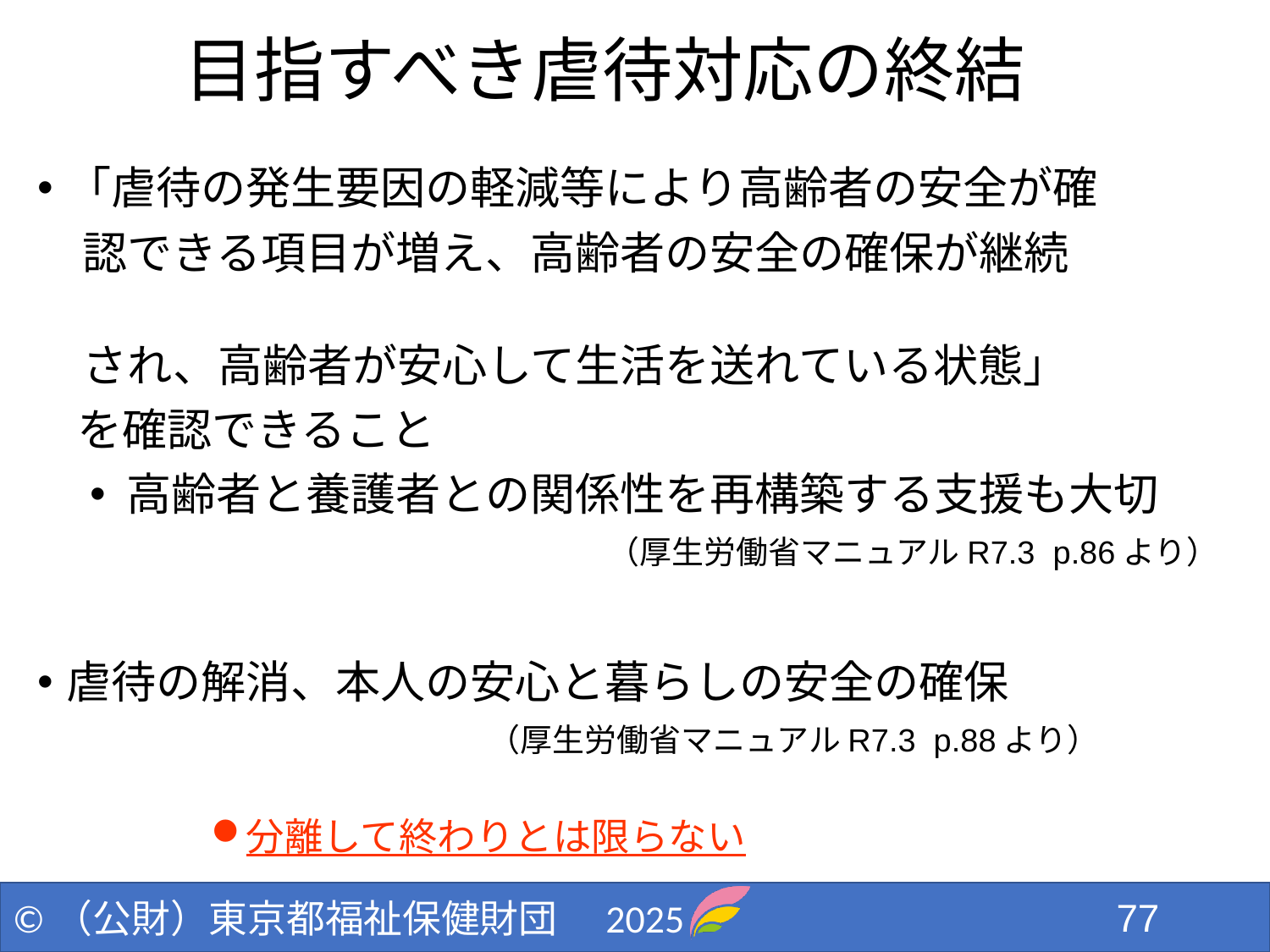

# 目指すべき虐待対応の終結
「虐待の発生要因の軽減等により高齢者の安全が確
　認できる項目が増え、高齢者の安全の確保が継続
　され、高齢者が安心して生活を送れている状態」
   を確認できること
高齢者と養護者との関係性を再構築する支援も大切
（厚生労働省マニュアルR7.3  p.86より）

虐待の解消、本人の安心と暮らしの安全の確保
　　　　　　　　　　　　　　（厚生労働省マニュアルR7.3  p.88より）

分離して終わりとは限らない